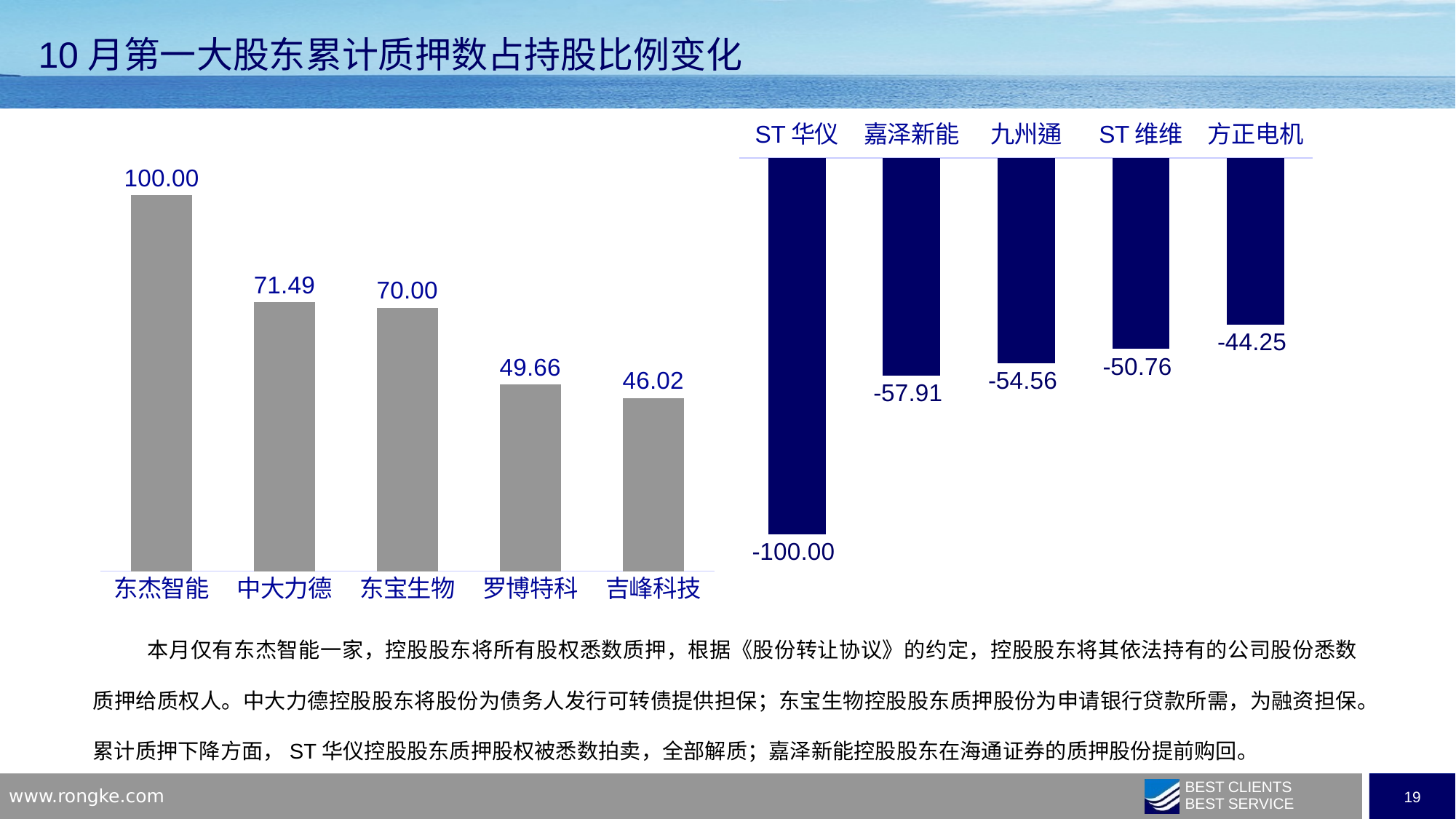

10月第一大股东累计质押数占持股比例变化

### Chart

| Category |  |
|---|---|
| 东杰智能 | 100.0 |
| 中大力德 | 71.4902 |
| 东宝生物 | 70.0018 |
| 罗博特科 | 49.6613 |
| 吉峰科技 | 46.0235 |

### Chart

| Category |  |
|---|---|
| ST华仪 | -100.0 |
| 嘉泽新能 | -57.908500000000004 |
| 九州通 | -54.5612 |
| ST维维 | -50.7611 |
| 方正电机 | -44.25 |
本月仅有东杰智能一家，控股股东将所有股权悉数质押，根据《股份转让协议》的约定，控股股东将其依法持有的公司股份悉数质押给质权人。中大力德控股股东将股份为债务人发行可转债提供担保；东宝生物控股股东质押股份为申请银行贷款所需，为融资担保。累计质押下降方面，ST华仪控股股东质押股权被悉数拍卖，全部解质；嘉泽新能控股股东在海通证券的质押股份提前购回。